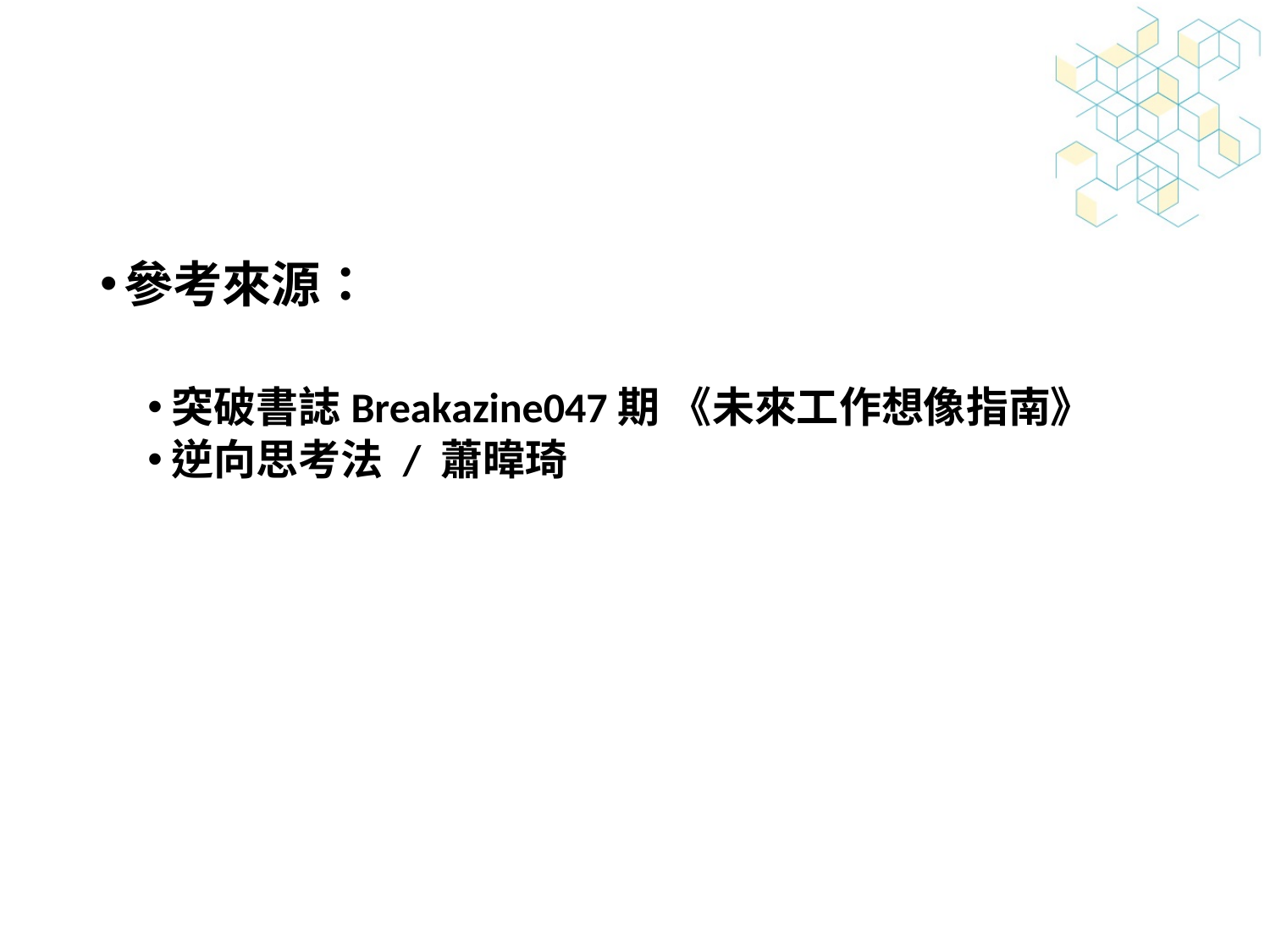

#
參考來源：

突破書誌Breakazine047期 《未來工作想像指南》
逆向思考法 / 蕭暐琦